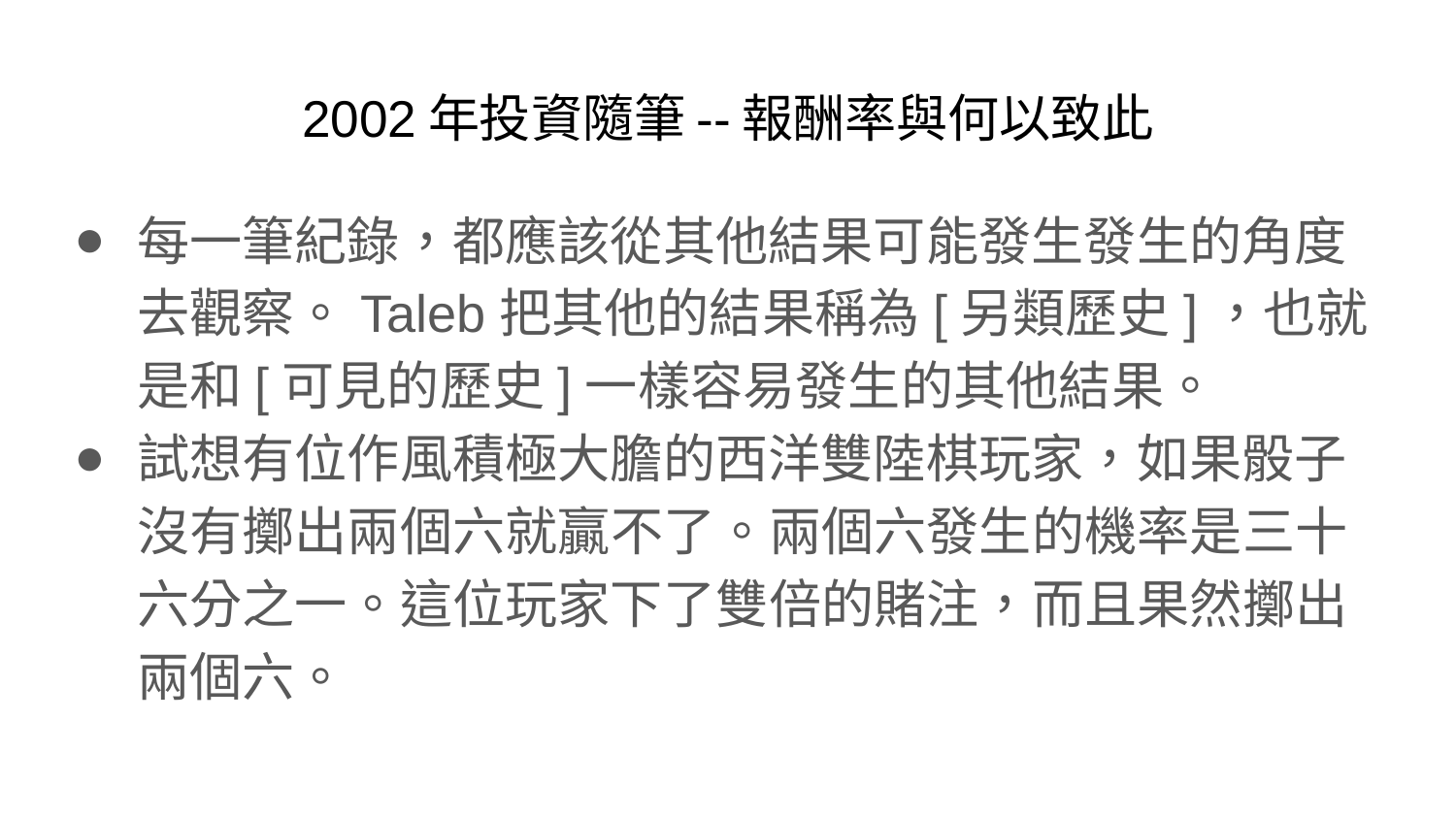

# 2002年投資隨筆--報酬率與何以致此

每一筆紀錄，都應該從其他結果可能發生發生的角度去觀察。Taleb把其他的結果稱為[另類歷史]，也就是和[可見的歷史]一樣容易發生的其他結果。
試想有位作風積極大膽的西洋雙陸棋玩家，如果骰子沒有擲出兩個六就贏不了。兩個六發生的機率是三十六分之一。這位玩家下了雙倍的賭注，而且果然擲出兩個六。